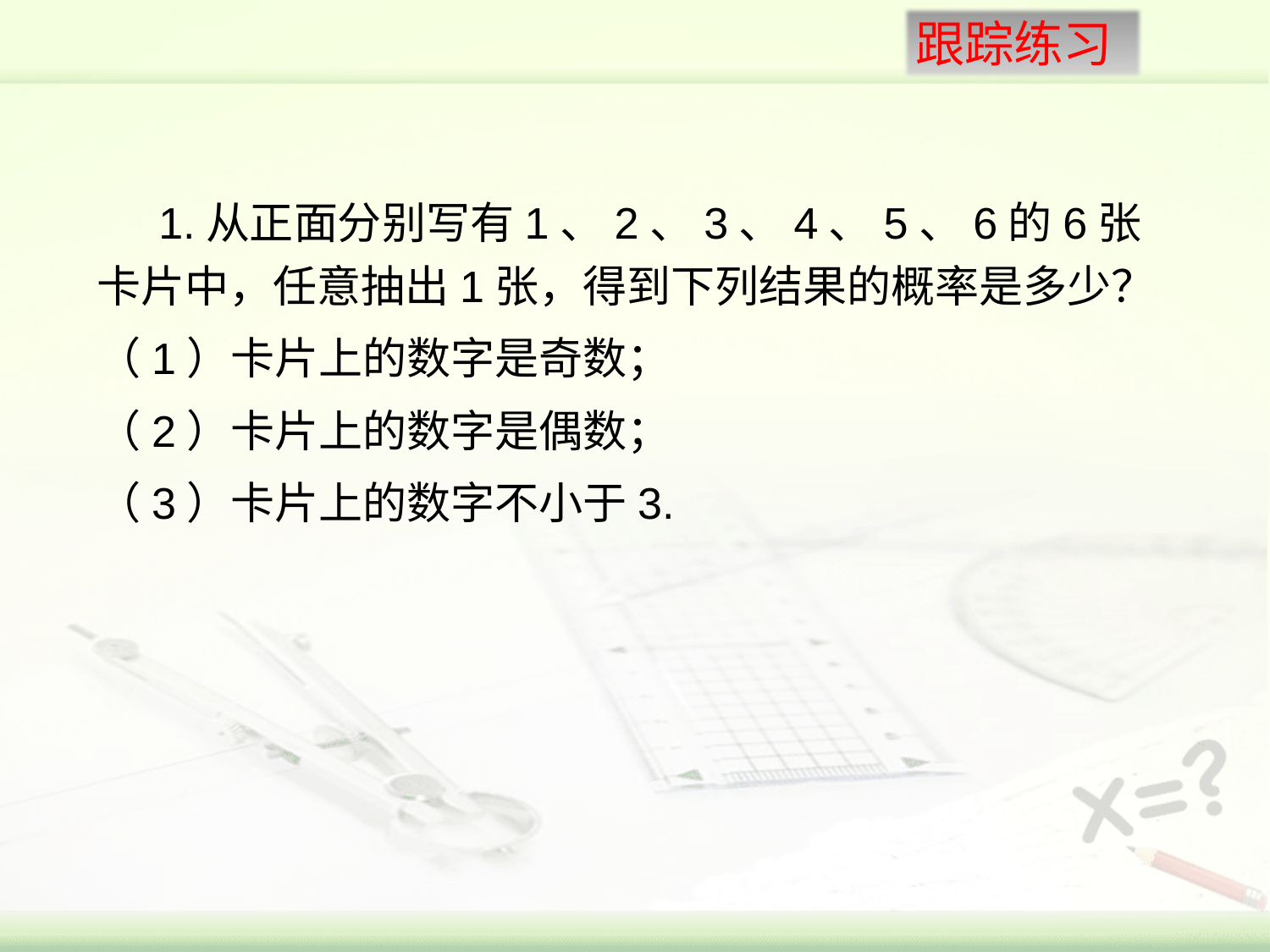

1.从正面分别写有1、2、3、4、5、6的6张卡片中，任意抽出1张，得到下列结果的概率是多少？
（1）卡片上的数字是奇数；
（2）卡片上的数字是偶数；
（3）卡片上的数字不小于3.